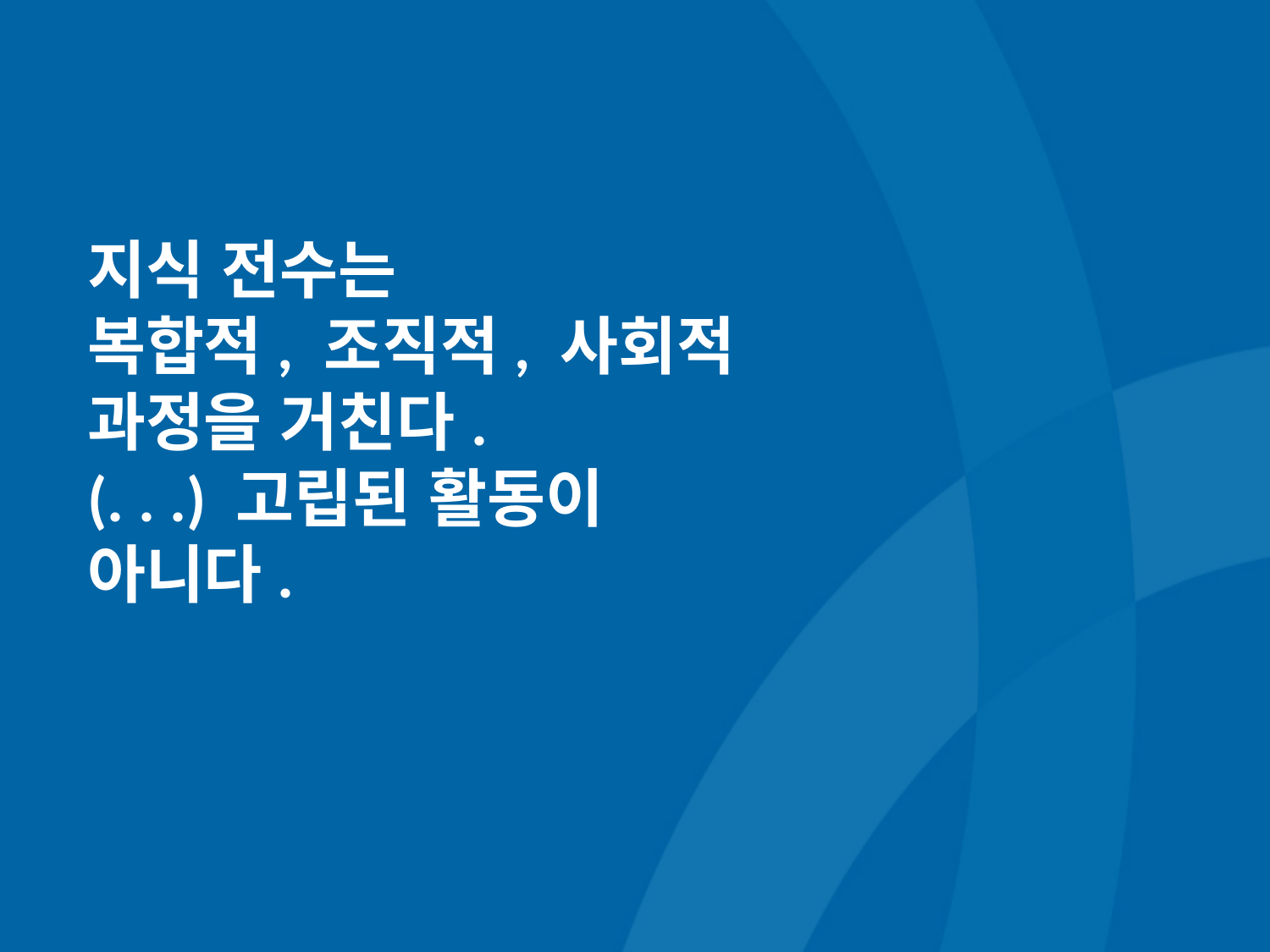

지식 전수는
복합적, 조직적, 사회적 과정을 거친다.
(. . .) 고립된 활동이
아니다.